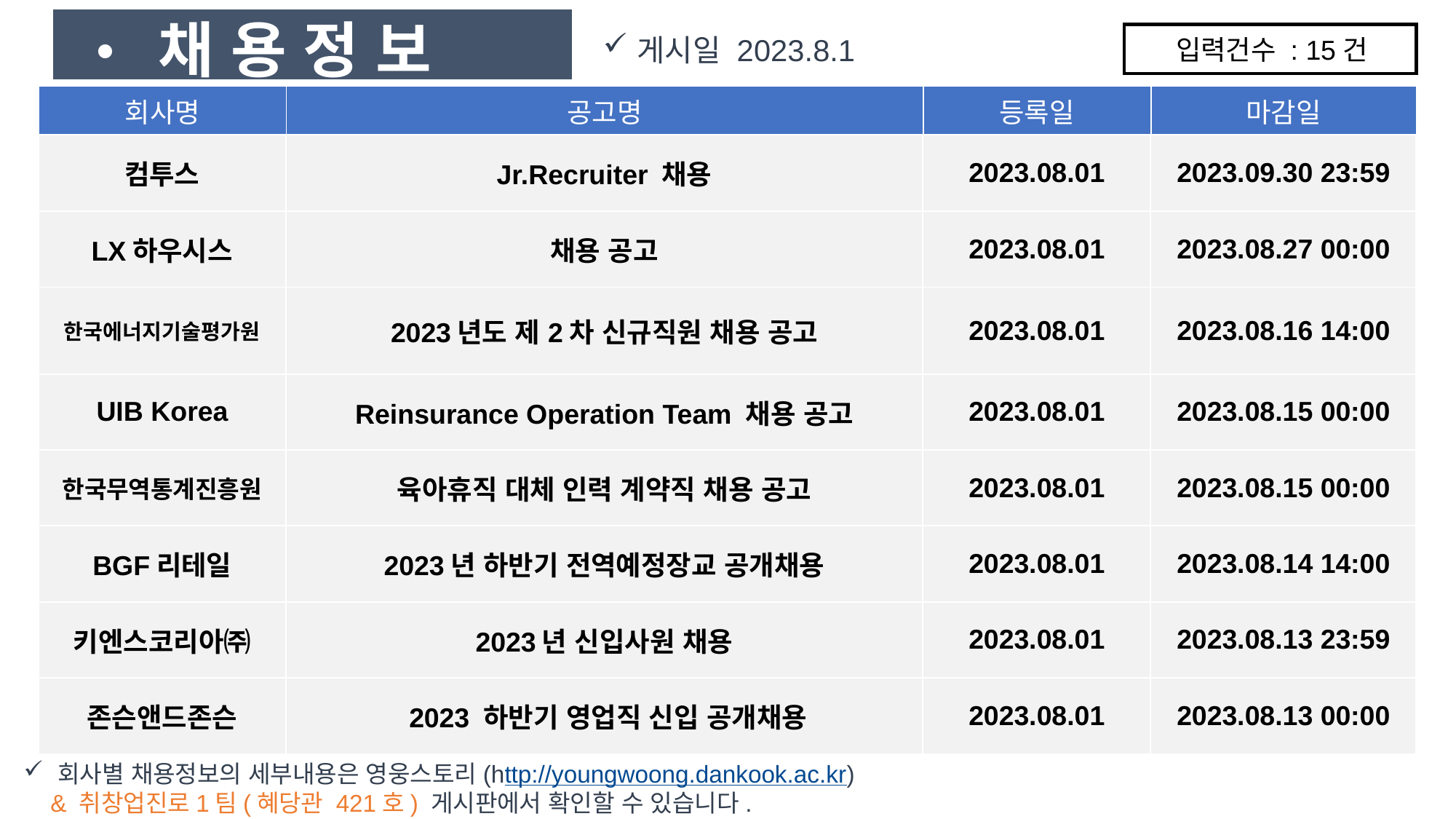

• 채 용 정 보

게시일 2023.8.1
입력건수 : 15건
| 회사명 | 공고명 | 등록일 | 마감일 |
| --- | --- | --- | --- |

| 컴투스 | Jr.Recruiter 채용 | 2023.08.01 | 2023.09.30 23:59 |
| --- | --- | --- | --- |
| LX하우시스 | 채용 공고 | 2023.08.01 | 2023.08.27 00:00 |
| 한국에너지기술평가원 | 2023년도 제2차 신규직원 채용 공고 | 2023.08.01 | 2023.08.16 14:00 |
| UIB Korea | Reinsurance Operation Team 채용 공고 | 2023.08.01 | 2023.08.15 00:00 |
| 한국무역통계진흥원 | 육아휴직 대체 인력 계약직 채용 공고 | 2023.08.01 | 2023.08.15 00:00 |
| BGF리테일 | 2023년 하반기 전역예정장교 공개채용 | 2023.08.01 | 2023.08.14 14:00 |
| 키엔스코리아㈜ | 2023년 신입사원 채용 | 2023.08.01 | 2023.08.13 23:59 |
| 존슨앤드존슨 | 2023 하반기 영업직 신입 공개채용 | 2023.08.01 | 2023.08.13 00:00 |

회사별 채용정보의 세부내용은 영웅스토리(http://youngwoong.dankook.ac.kr)
    & 취창업진로1팀(혜당관 421호) 게시판에서 확인할 수 있습니다.